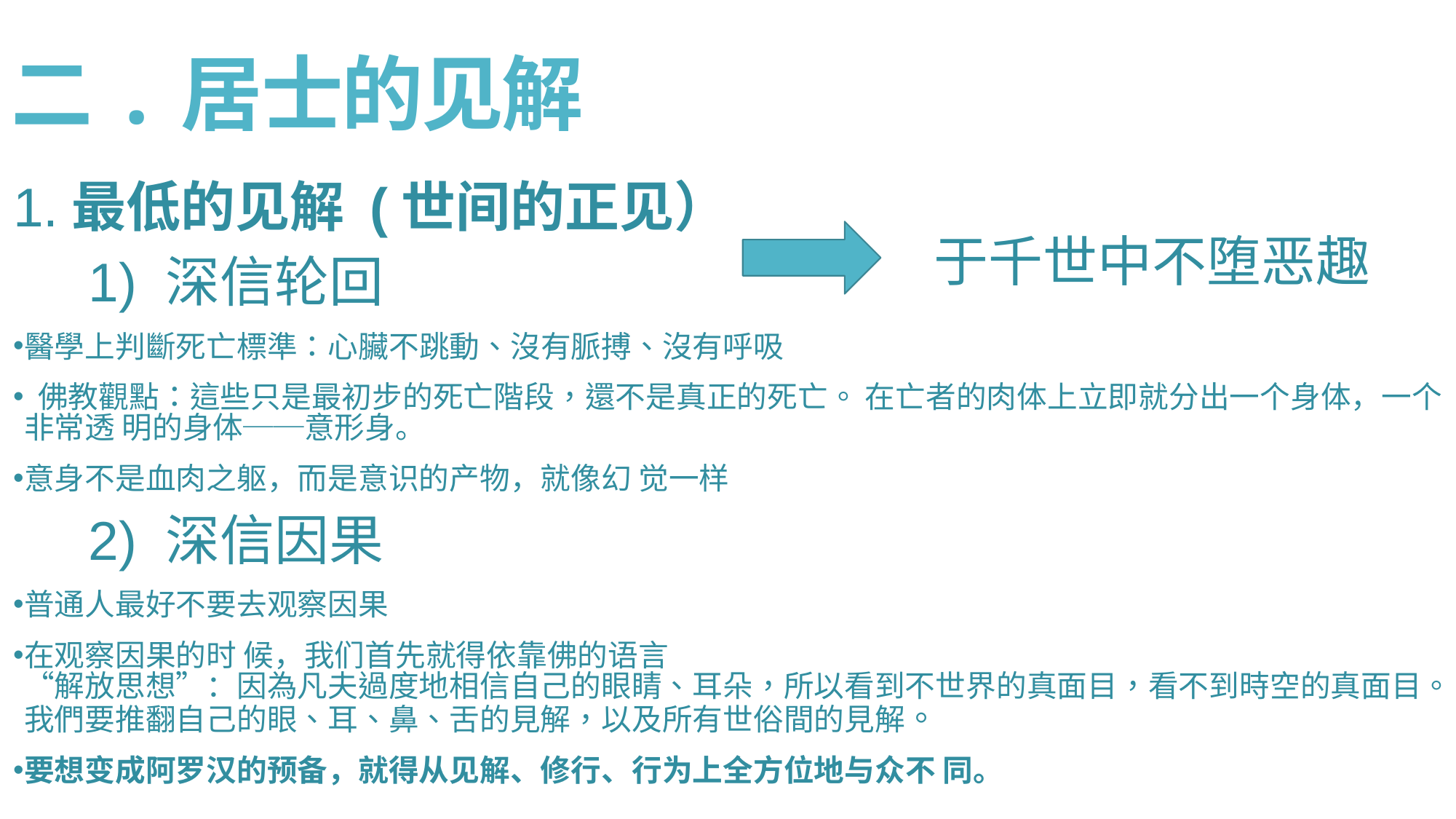

# 二.居士的见解
1.最低的见解 (世间的正见）
    1) 深信轮回
醫學上判斷死亡標準：心臟不跳動、沒有脈搏、沒有呼吸
 佛教觀點：這些只是最初步的死亡階段，還不是真正的死亡。 在亡者的肉体上立即就分出一个身体，一个非常透 明的身体──意形身。
意身不是血肉之躯，而是意识的产物，就像幻 觉一样
     2) 深信因果
普通人最好不要去观察因果
在观察因果的时 候，我们首先就得依靠佛的语言
“解放思想”：因為凡夫過度地相信自己的眼睛、耳朵，所以看到不世界的真面目，看不到時空的真面目。我們要推翻自己的眼、耳、鼻、舌的見解，以及所有世俗間的見解。
要想变成阿罗汉的预备，就得从见解、修行、行为上全方位地与众不 同。

于千世中不堕恶趣